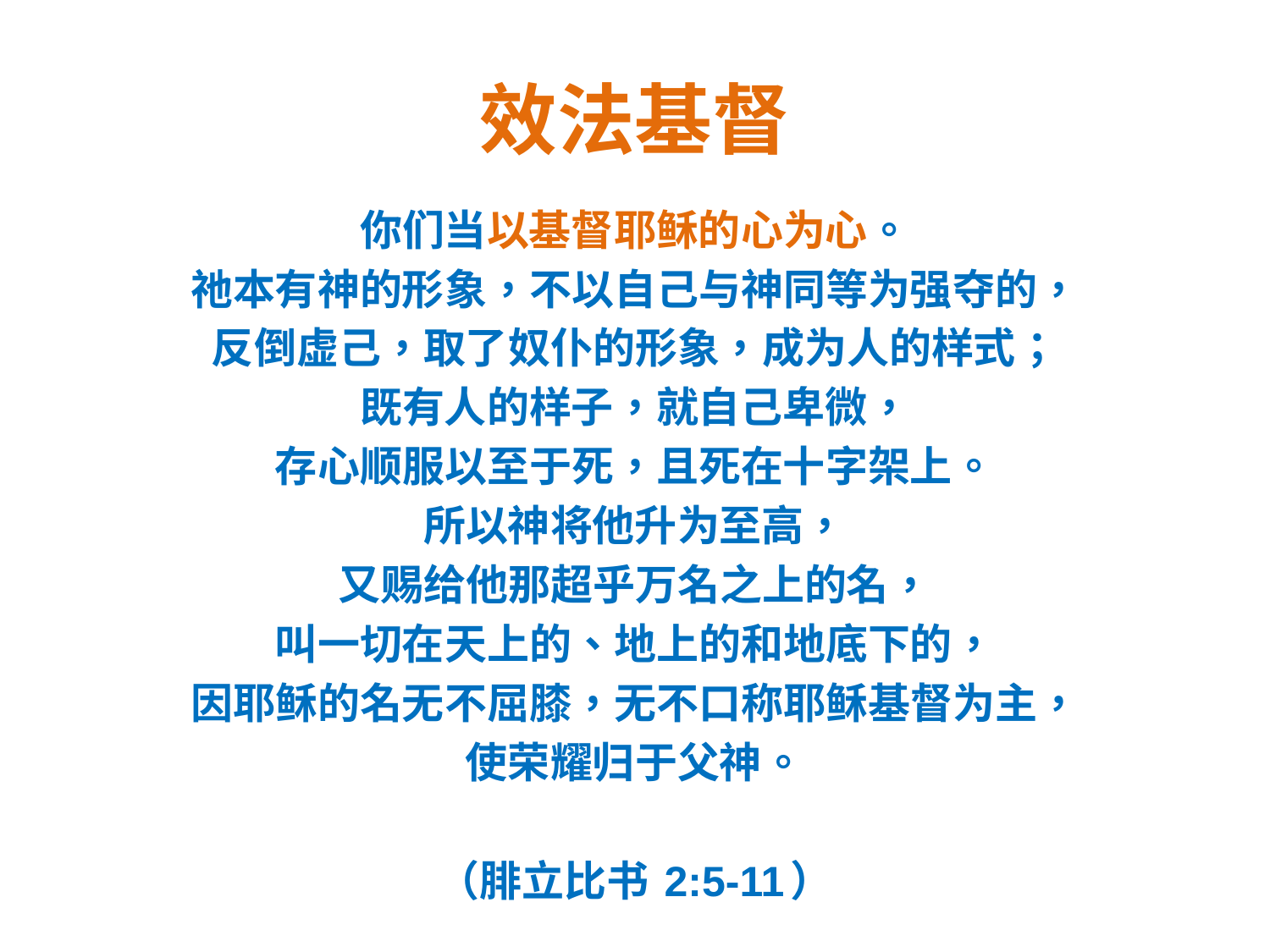

# 效法基督
你们当以基督耶稣的心为心。
祂本有神的形象，不以自己与神同等为强夺的，
反倒虚己，取了奴仆的形象，成为人的样式；
既有人的样子，就自己卑微，
存心顺服以至于死，且死在十字架上。
所以神将他升为至高，
又赐给他那超乎万名之上的名，
叫一切在天上的、地上的和地底下的，
因耶稣的名无不屈膝，无不口称耶稣基督为主，
使荣耀归于父神。

（腓立比书 2:5-11）